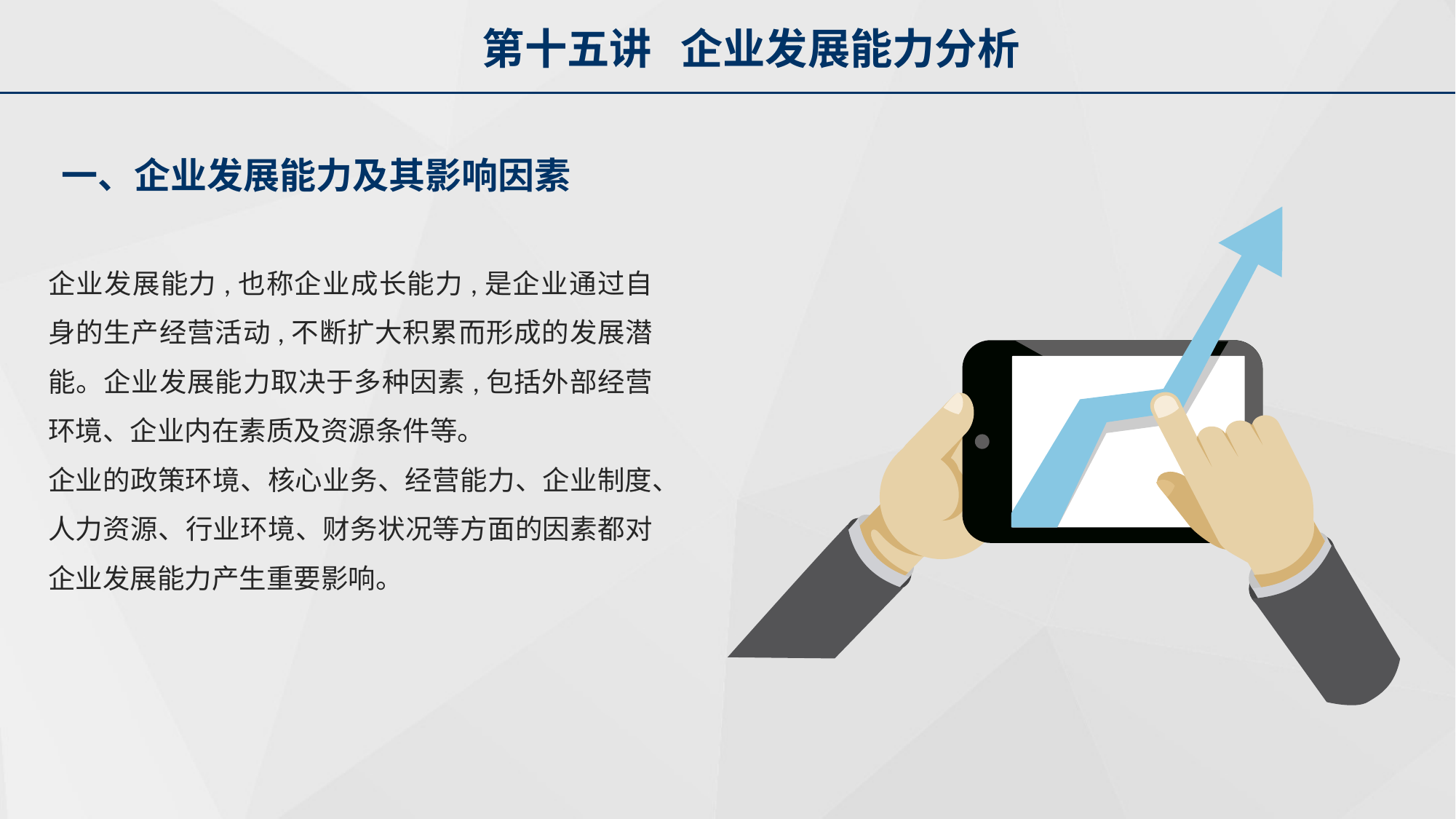

第十五讲   企业发展能力分析
一、企业发展能力及其影响因素

z

企业发展能力,也称企业成长能力,是企业通过自身的生产经营活动,不断扩大积累而形成的发展潜能。企业发展能力取决于多种因素,包括外部经营环境、企业内在素质及资源条件等。
企业的政策环境、核心业务、经营能力、企业制度、人力资源、行业环境、财务状况等方面的因素都对企业发展能力产生重要影响。